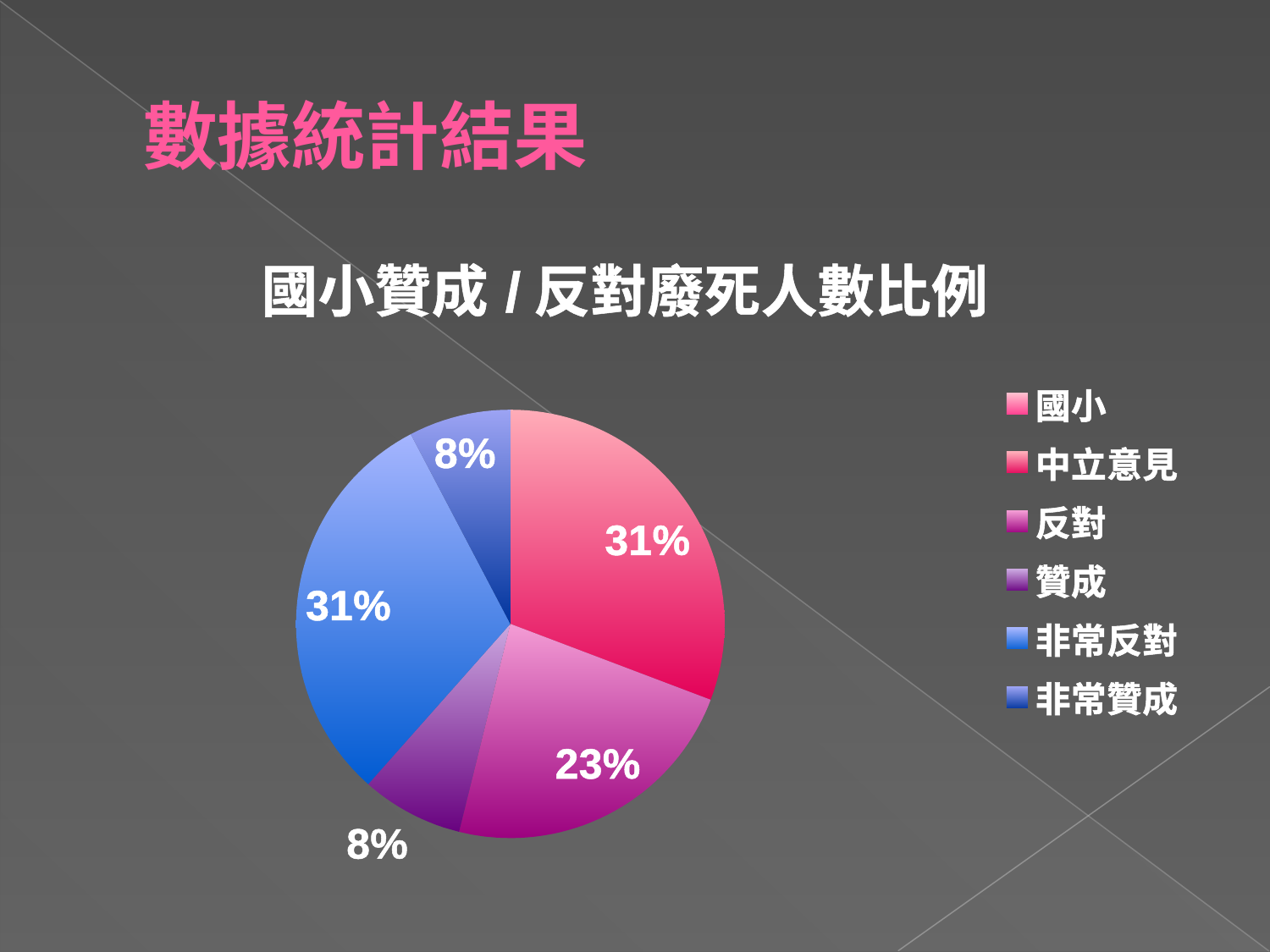

# 數據統計結果

### Chart: 國小贊成/反對廢死人數比例

| Category |  |
|---|---|
| 國小 | None |
| 中立意見 | 4.0 |
| 反對 | 3.0 |
| 贊成 | 1.0 |
| 非常反對 | 4.0 |
| 非常贊成 | 1.0 |